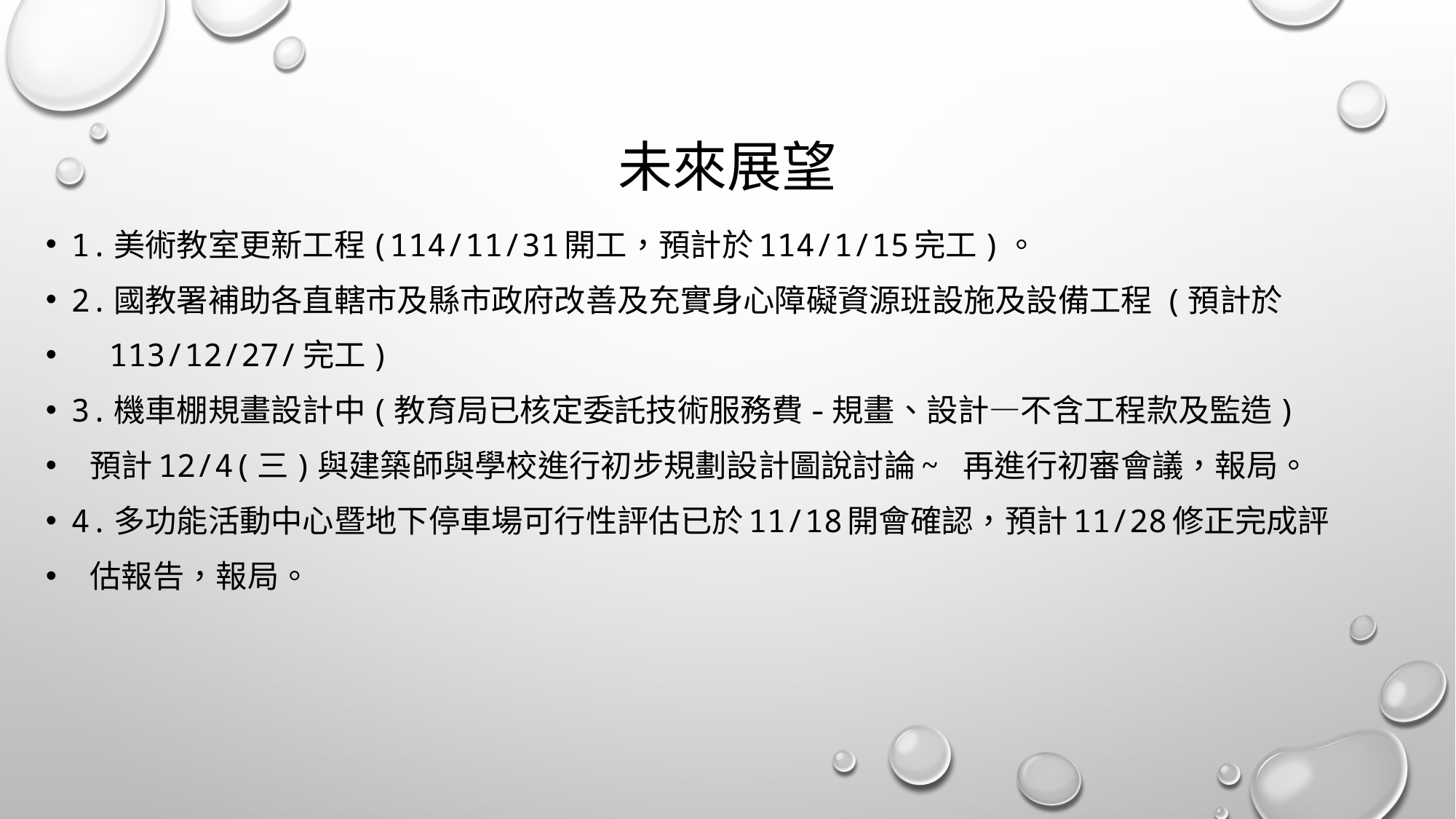

# 未來展望
1.美術教室更新工程(114/11/31開工，預計於114/1/15完工)。
2.國教署補助各直轄市及縣市政府改善及充實身心障礙資源班設施及設備工程 (預計於
  113/12/27/完工)
3.機車棚規畫設計中(教育局已核定委託技術服務費-規畫、設計—不含工程款及監造)
  預計12/4(三)與建築師與學校進行初步規劃設計圖說討論~ 再進行初審會議，報局。
4.多功能活動中心暨地下停車場可行性評估已於11/18開會確認，預計11/28修正完成評
  估報告，報局。